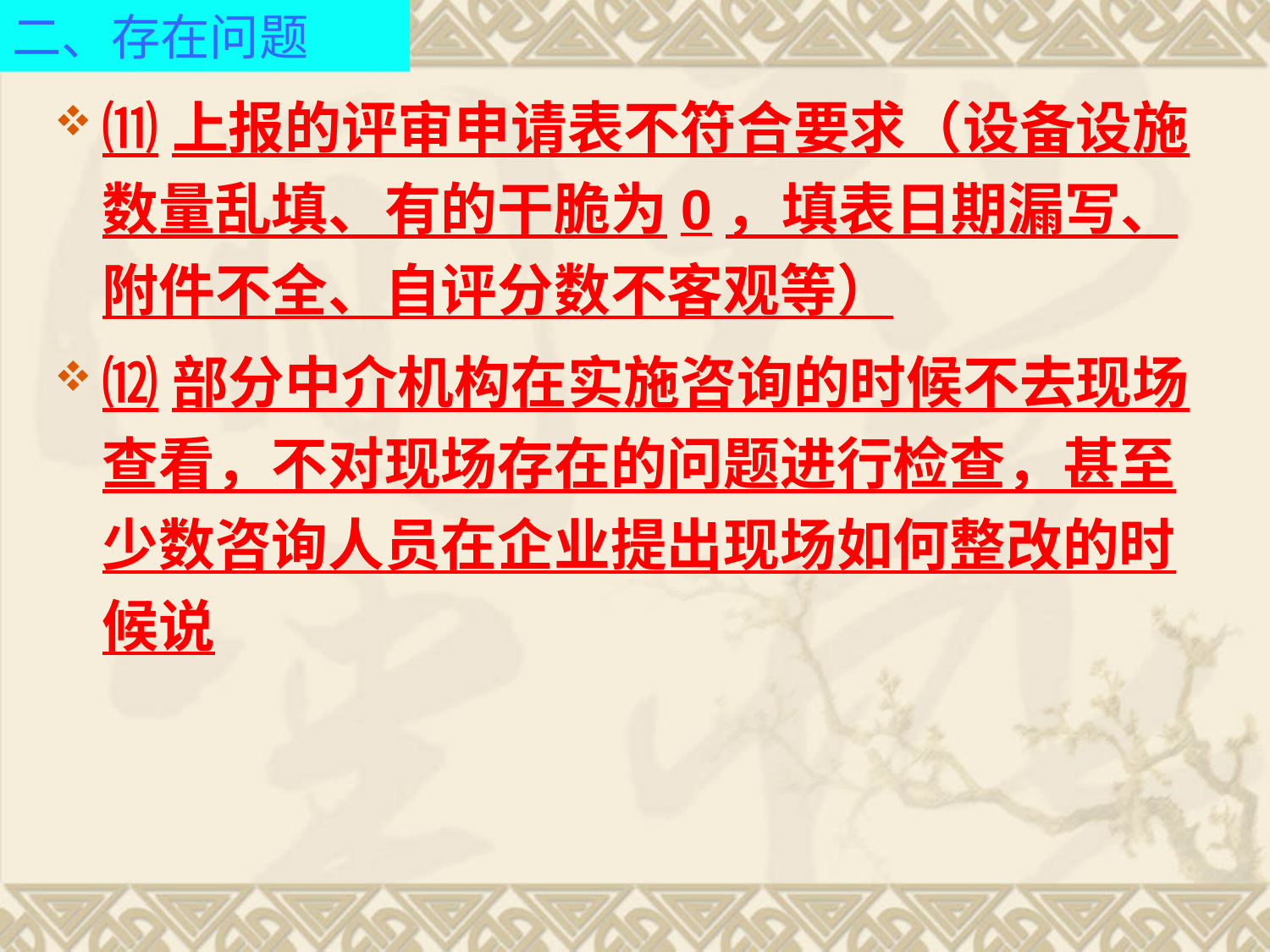

二、存在问题
⑾上报的评审申请表不符合要求（设备设施数量乱填、有的干脆为0，填表日期漏写、附件不全、自评分数不客观等）
⑿部分中介机构在实施咨询的时候不去现场查看，不对现场存在的问题进行检查，甚至少数咨询人员在企业提出现场如何整改的时候说